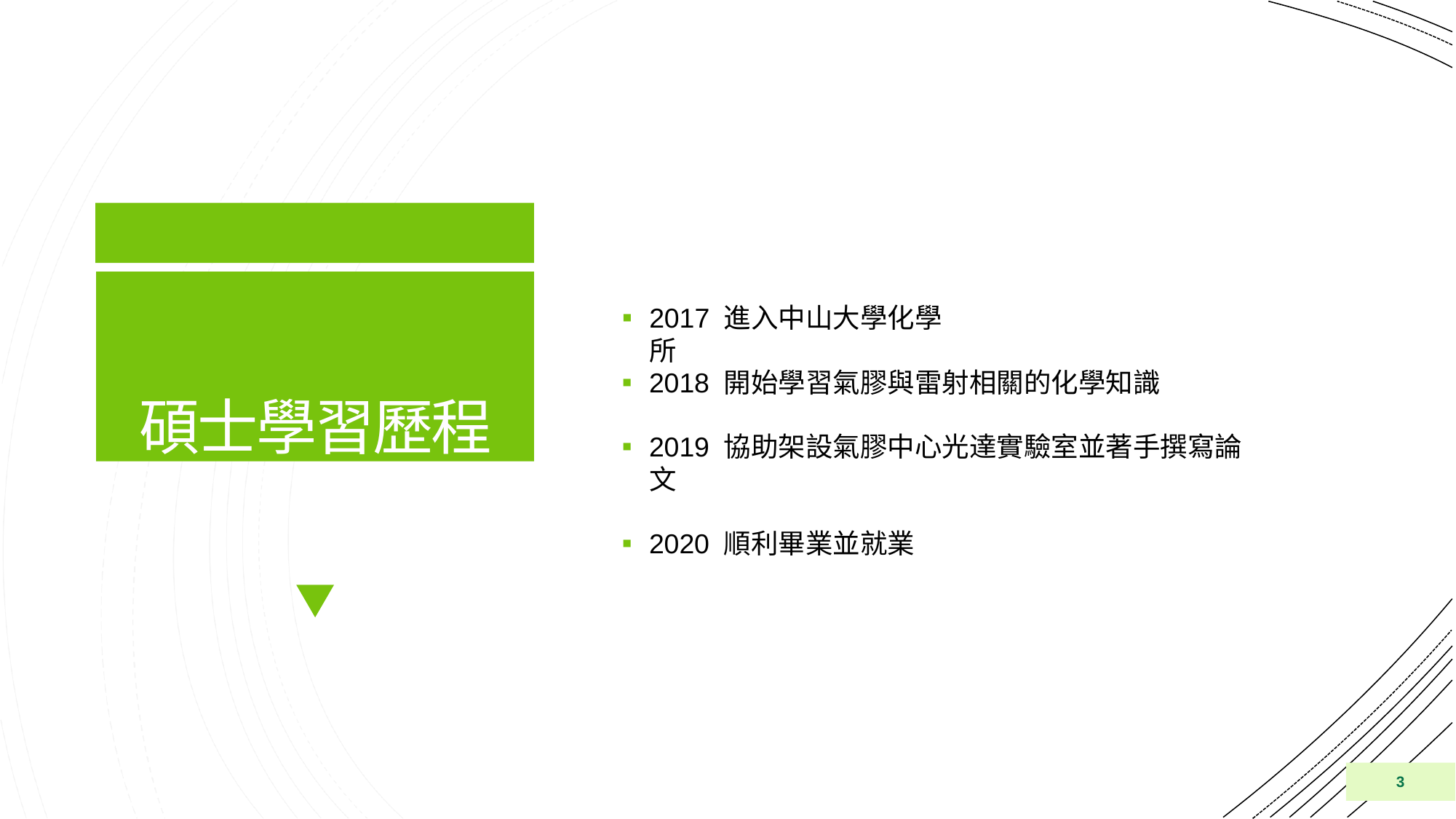

碩士學習歷程
# 2017 進入中山大學化學所
2018 開始學習氣膠與雷射相關的化學知識
2019 協助架設氣膠中心光達實驗室並著手撰寫論文
2020 順利畢業並就業

3